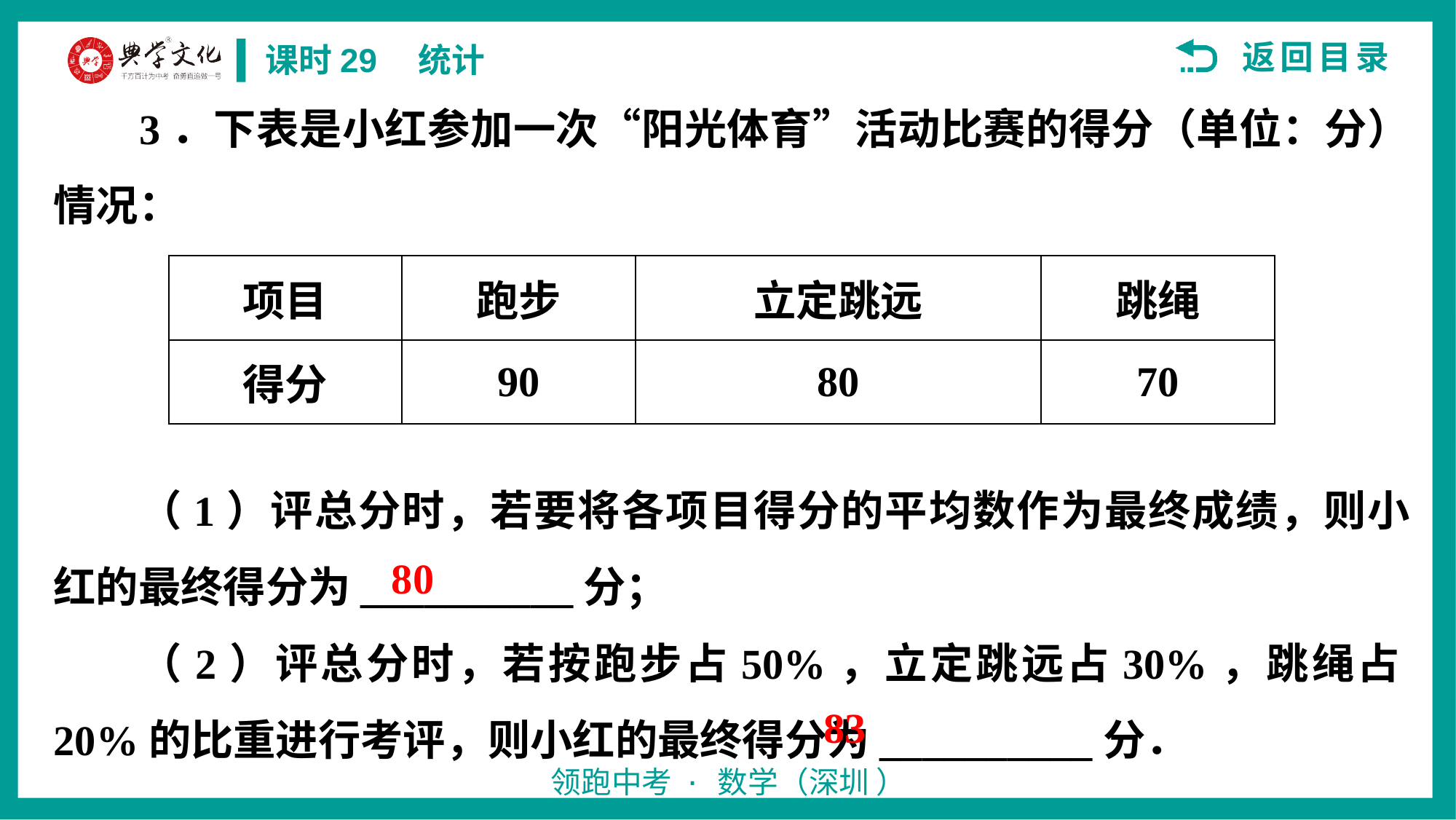

3．下表是小红参加一次“阳光体育”活动比赛的得分（单位：分）情况：

（1）评总分时，若要将各项目得分的平均数作为最终成绩，则小红的最终得分为__________分；
（2）评总分时，若按跑步占50%，立定跳远占30%，跳绳占20%的比重进行考评，则小红的最终得分为__________分．
| 项目 | 跑步 | 立定跳远 | 跳绳 |
| --- | --- | --- | --- |
| 得分 | 90 | 80 | 70 |
80
83